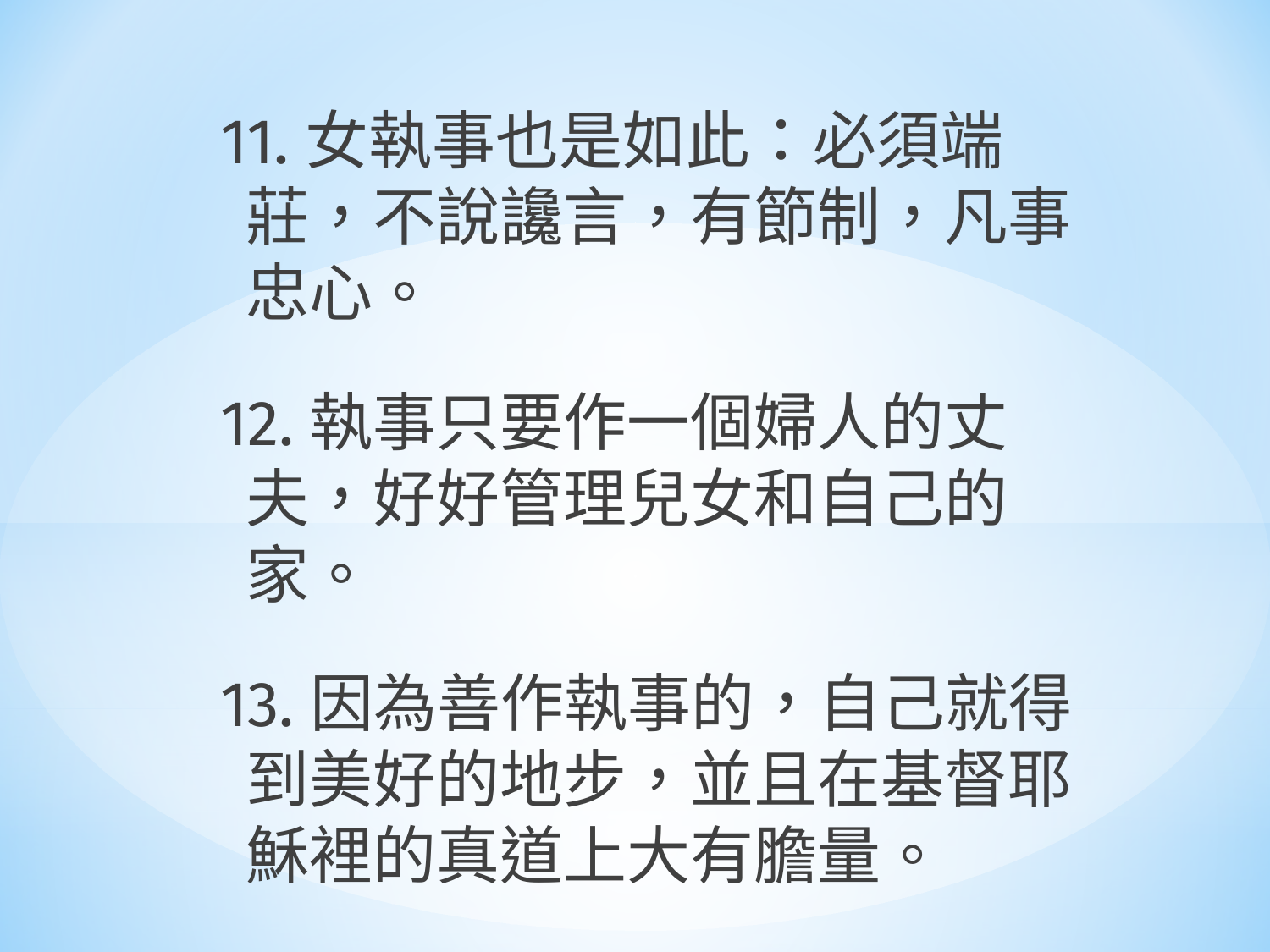

11.女執事也是如此：必須端莊，不說讒言，有節制，凡事忠心。

12.執事只要作一個婦人的丈夫，好好管理兒女和自己的家。

13.因為善作執事的，自己就得到美好的地步，並且在基督耶穌裡的真道上大有膽量。